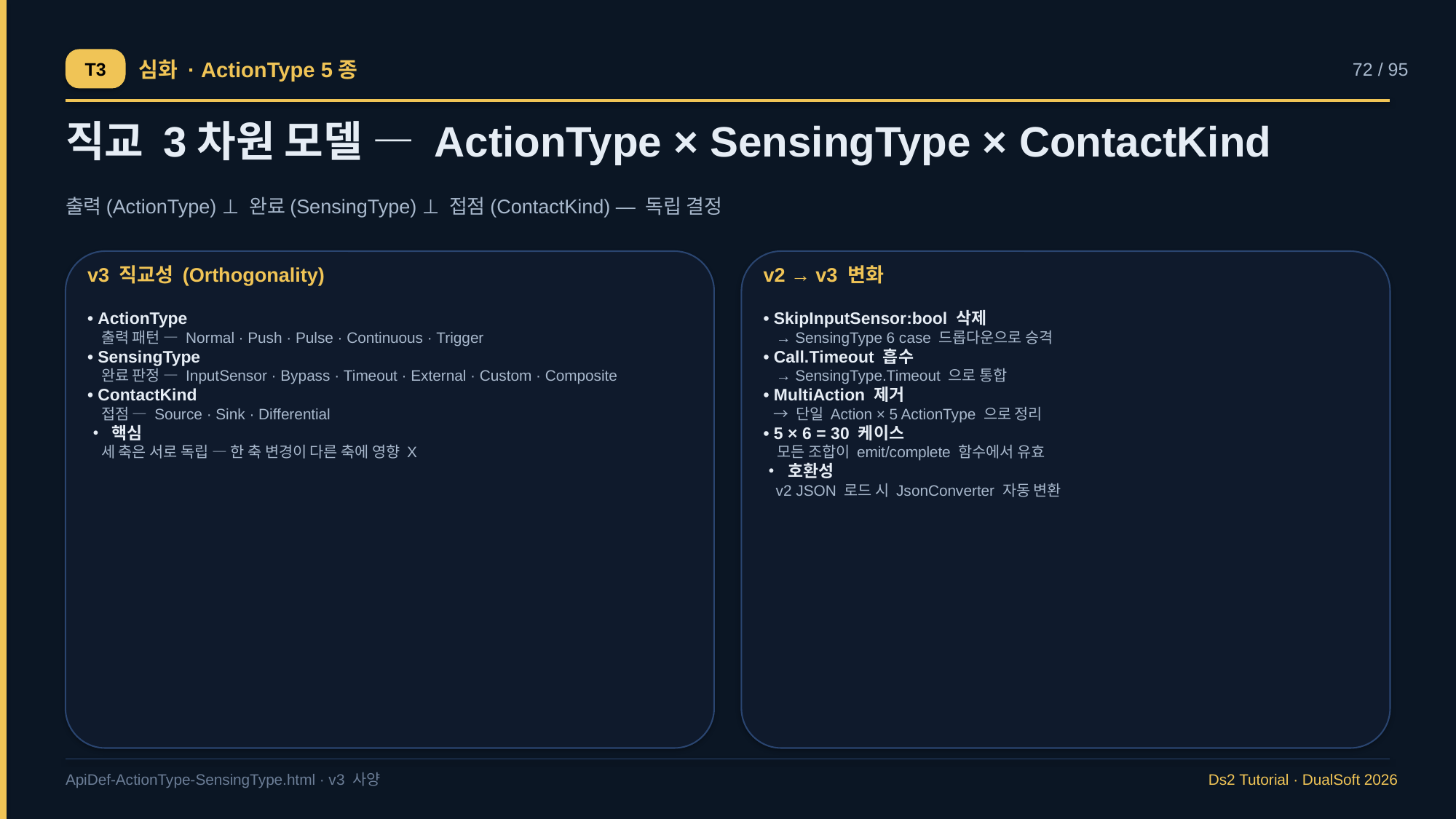

T3
심화 · ActionType 5종
72 / 95
직교 3차원 모델 — ActionType × SensingType × ContactKind
출력(ActionType) ⊥ 완료(SensingType) ⊥ 접점(ContactKind) — 독립 결정

v3 직교성 (Orthogonality)
v2 → v3 변화
• ActionType
   출력 패턴 — Normal · Push · Pulse · Continuous · Trigger
• SensingType
   완료 판정 — InputSensor · Bypass · Timeout · External · Custom · Composite
• ContactKind
   접점 — Source · Sink · Differential
• 핵심
   세 축은 서로 독립 — 한 축 변경이 다른 축에 영향 X
• SkipInputSensor:bool 삭제
   → SensingType 6 case 드롭다운으로 승격
• Call.Timeout 흡수
   → SensingType.Timeout 으로 통합
• MultiAction 제거
   → 단일 Action × 5 ActionType 으로 정리
• 5 × 6 = 30 케이스
   모든 조합이 emit/complete 함수에서 유효
• 호환성
   v2 JSON 로드 시 JsonConverter 자동 변환
ApiDef-ActionType-SensingType.html · v3 사양
Ds2 Tutorial · DualSoft 2026